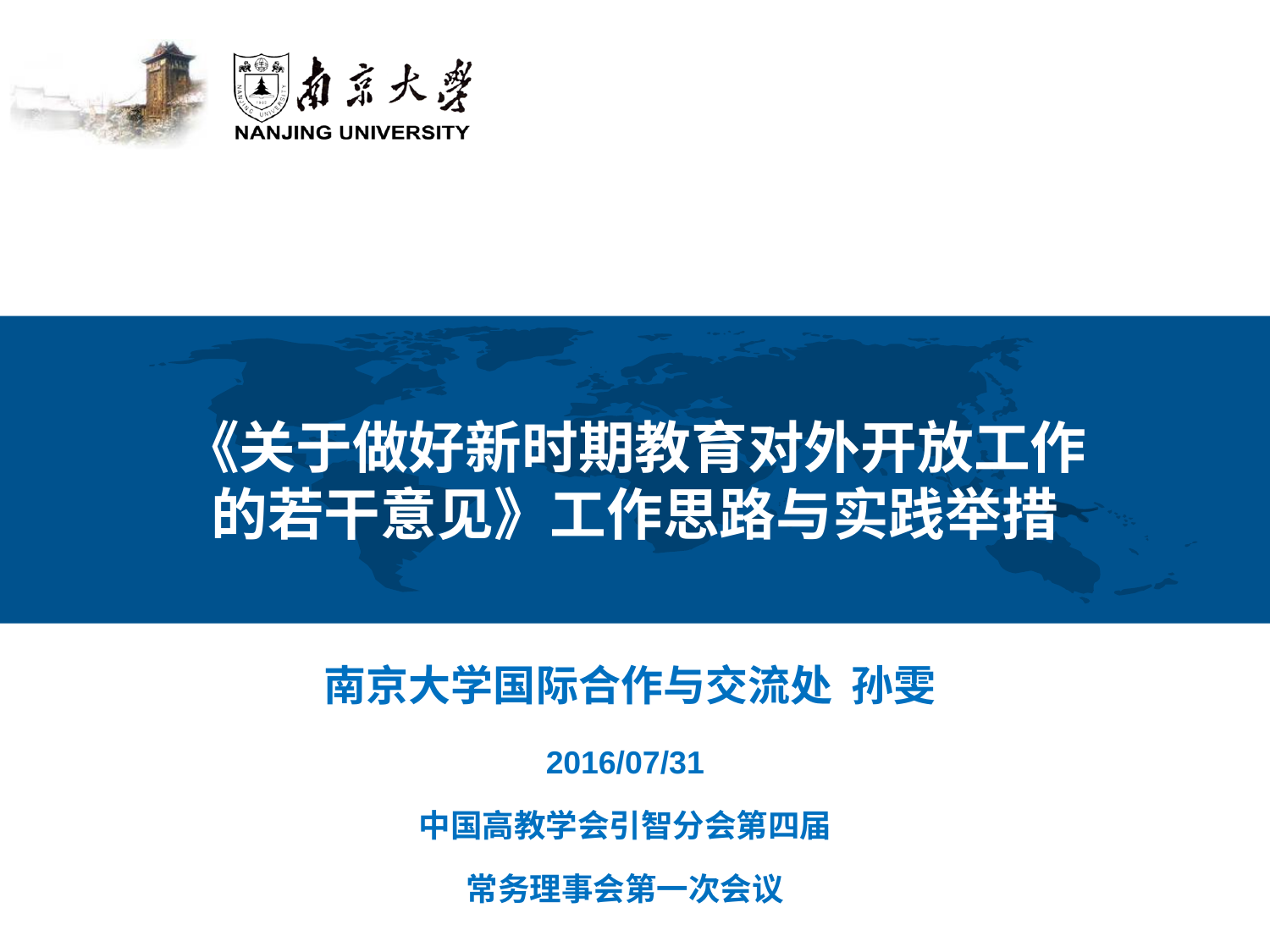

# 《关于做好新时期教育对外开放工作 的若干意见》工作思路与实践举措
南京大学国际合作与交流处  孙雯

2016/07/31
中国高教学会引智分会第四届
常务理事会第一次会议